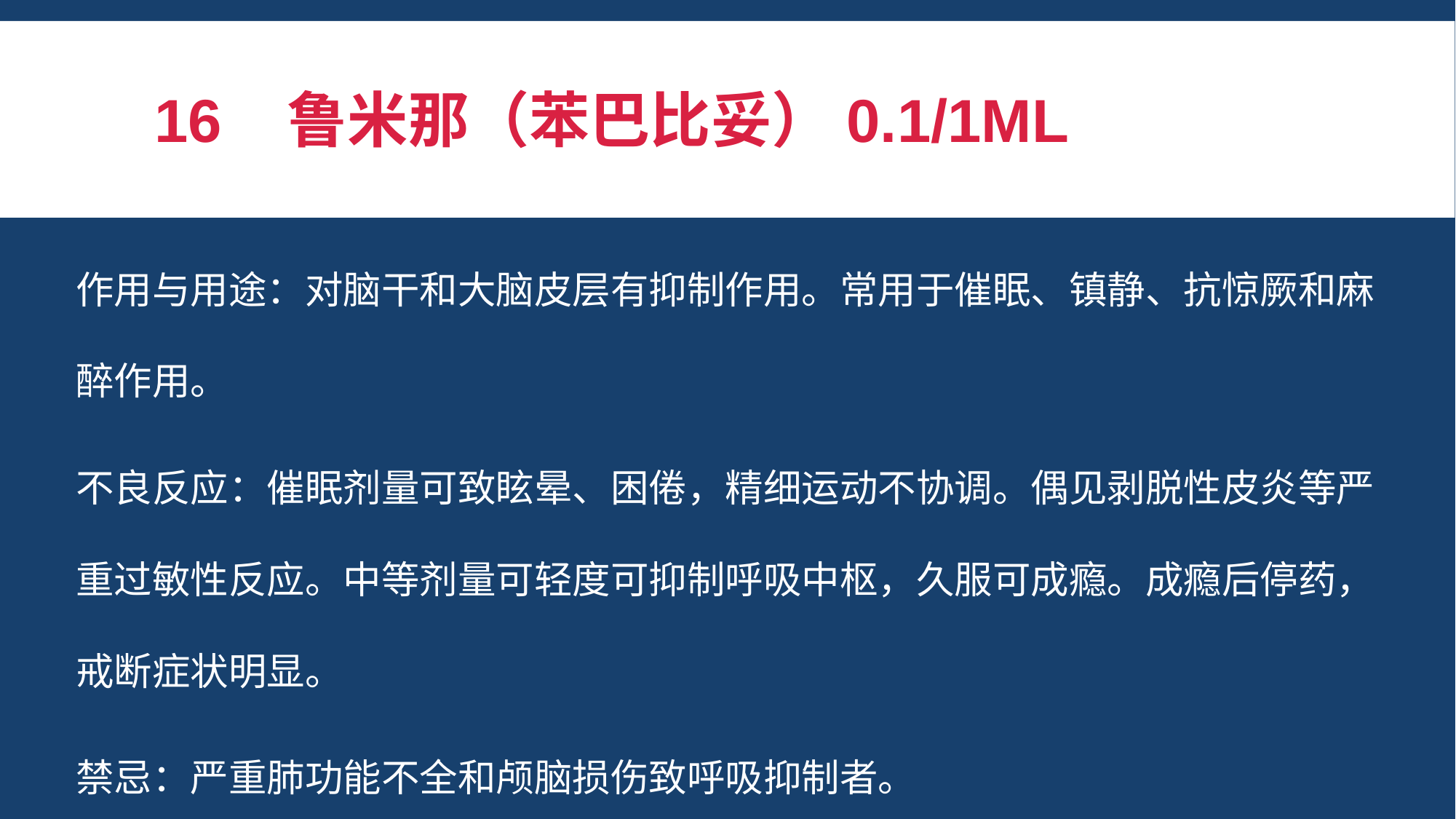

# 16   鲁米那（苯巴比妥）0.1/1ml
作用与用途：对脑干和大脑皮层有抑制作用。常用于催眠、镇静、抗惊厥和麻醉作用。
不良反应：催眠剂量可致眩晕、困倦，精细运动不协调。偶见剥脱性皮炎等严重过敏性反应。中等剂量可轻度可抑制呼吸中枢，久服可成瘾。成瘾后停药，戒断症状明显。
禁忌：严重肺功能不全和颅脑损伤致呼吸抑制者。